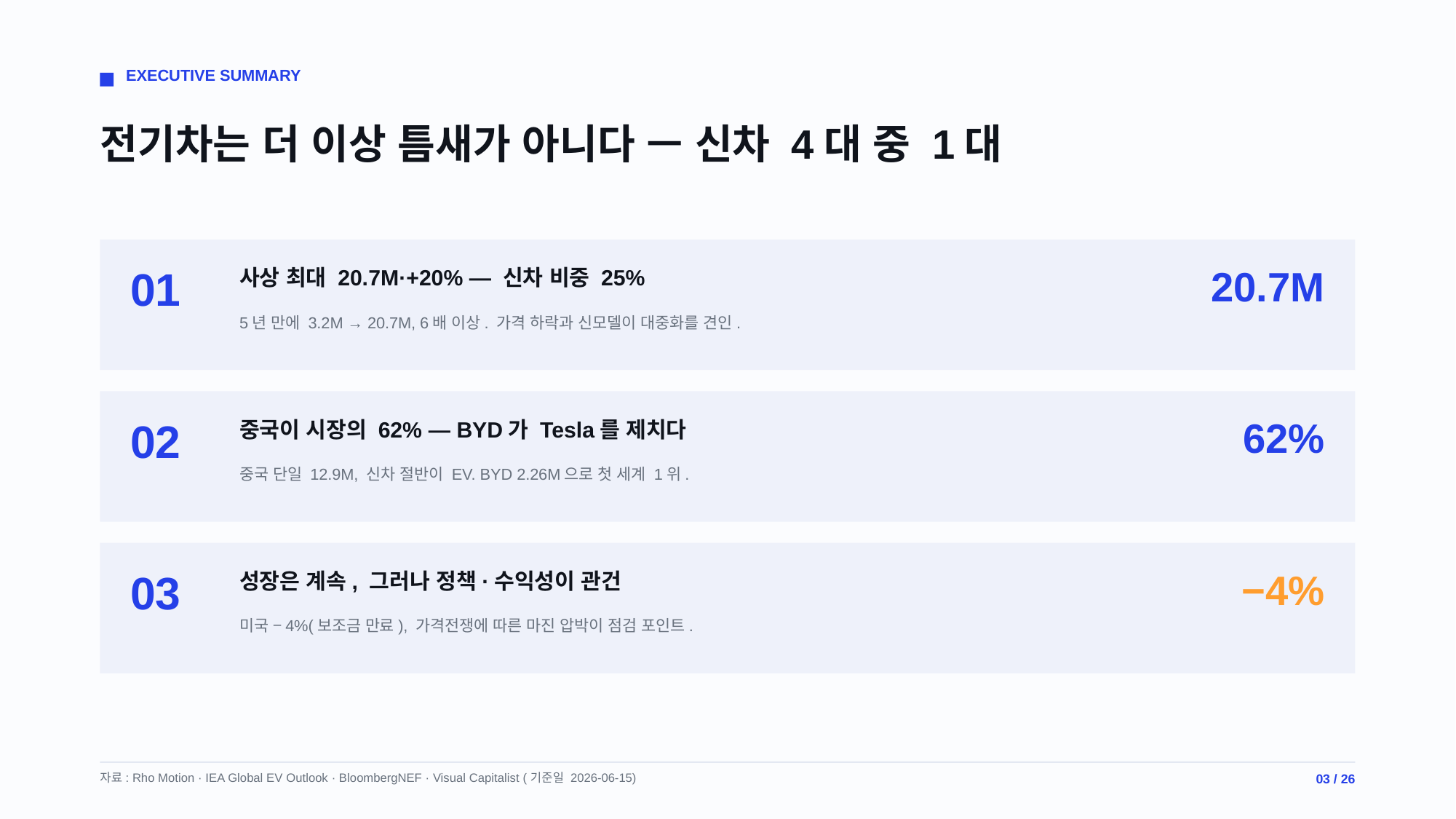

EXECUTIVE SUMMARY

전기차는 더 이상 틈새가 아니다 — 신차 4대 중 1대

01
20.7M
사상 최대 20.7M·+20% — 신차 비중 25%
5년 만에 3.2M → 20.7M, 6배 이상. 가격 하락과 신모델이 대중화를 견인.

02
62%
중국이 시장의 62% — BYD가 Tesla를 제치다
중국 단일 12.9M, 신차 절반이 EV. BYD 2.26M으로 첫 세계 1위.

03
−4%
성장은 계속, 그러나 정책·수익성이 관건
미국 −4%(보조금 만료), 가격전쟁에 따른 마진 압박이 점검 포인트.

자료: Rho Motion · IEA Global EV Outlook · BloombergNEF · Visual Capitalist (기준일 2026-06-15)
03 / 26